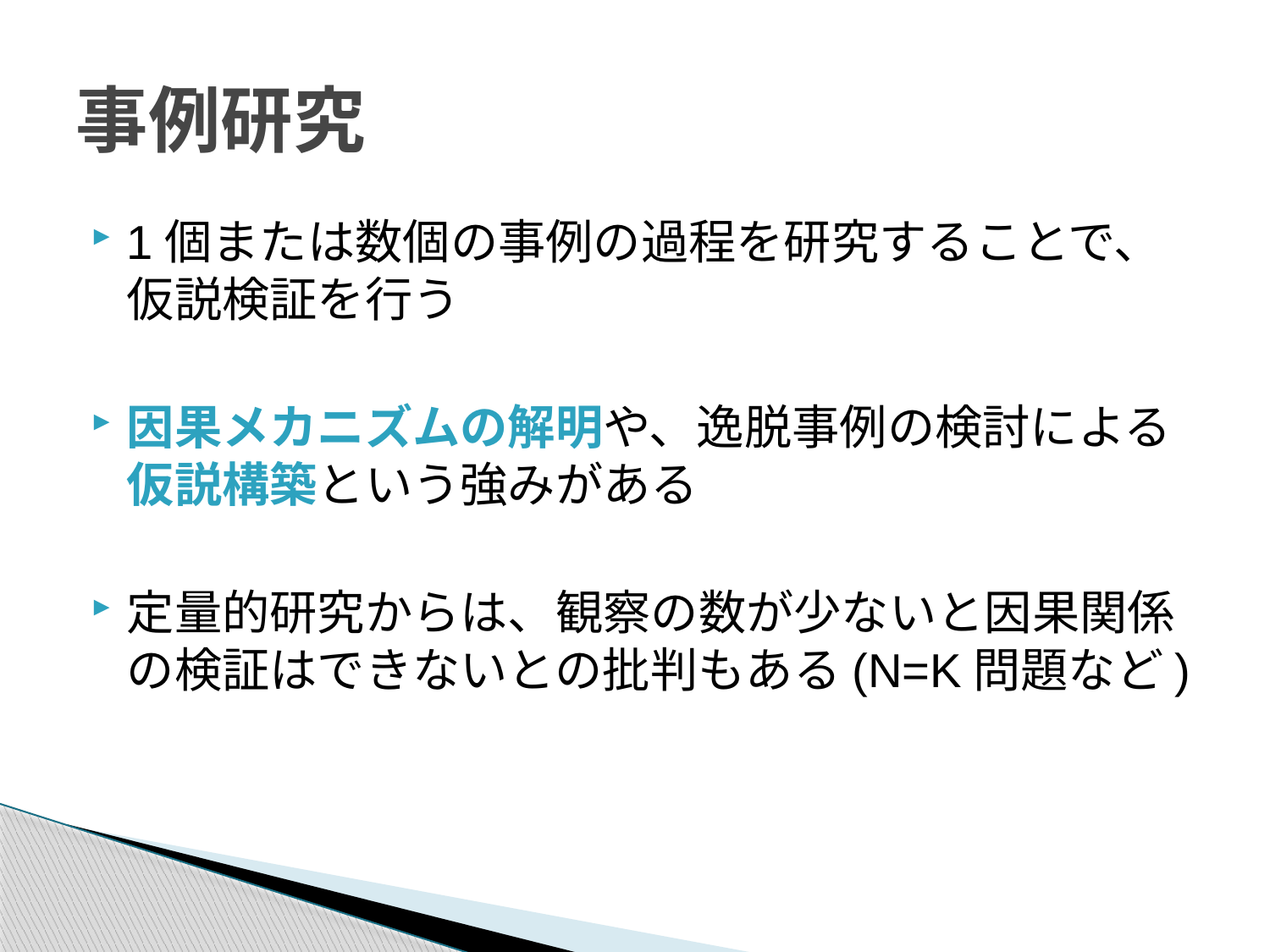

# 事例研究
1個または数個の事例の過程を研究することで、仮説検証を行う

因果メカニズムの解明や、逸脱事例の検討による仮説構築という強みがある

定量的研究からは、観察の数が少ないと因果関係の検証はできないとの批判もある(N=K問題など)